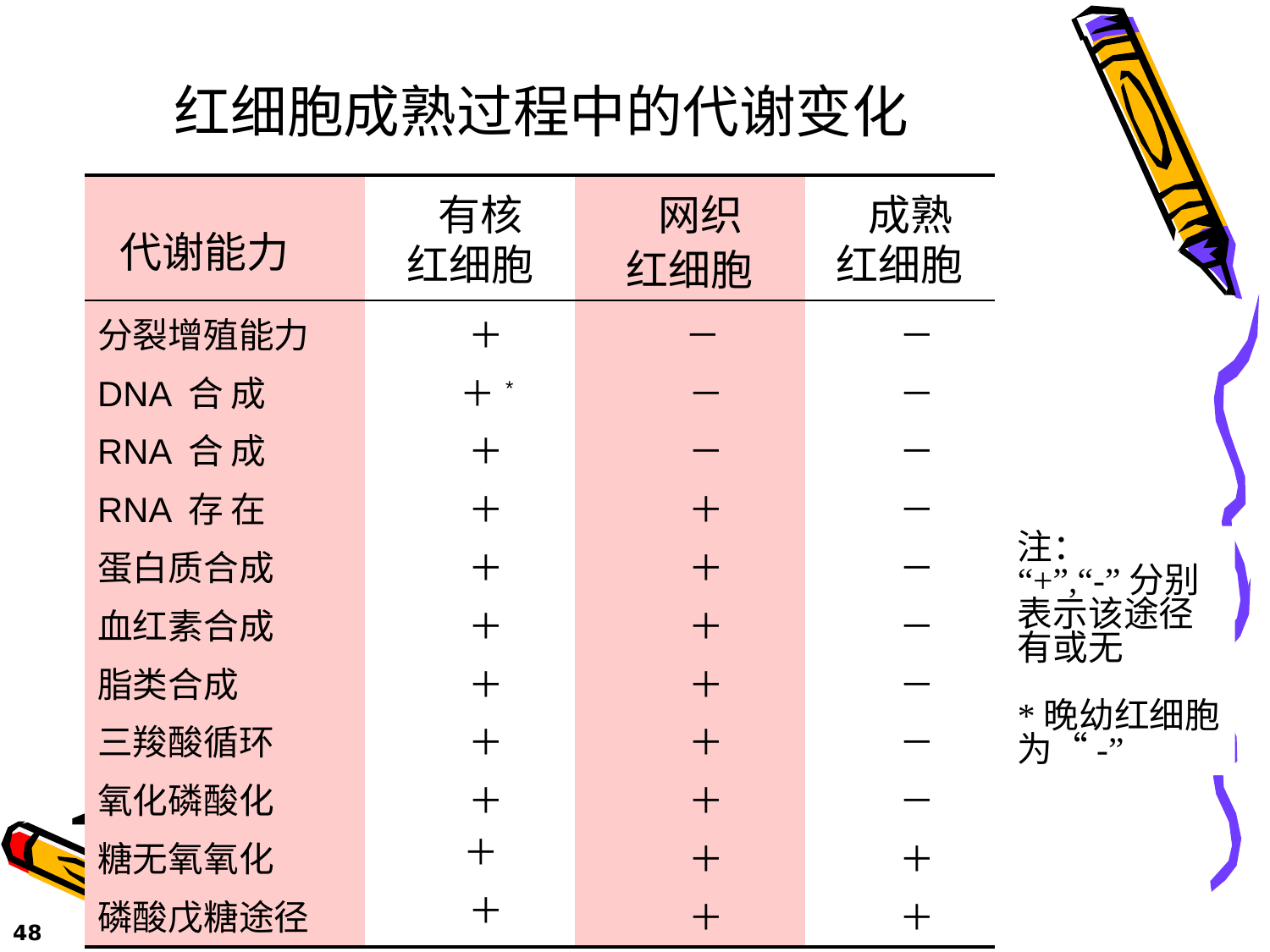

# 红细胞成熟过程中的代谢变化
| 代谢能力 | 有核 红细胞 | 网织 红细胞 | 成熟 红细胞 |
| --- | --- | --- | --- |
| 分裂增殖能力 DNA 合 成 RNA 合 成 RNA 存 在 蛋白质合成 血红素合成 脂类合成 三羧酸循环 氧化磷酸化 糖无氧氧化 磷酸戊糖途径 | ＋ ＋\* ＋ ＋ ＋ ＋ ＋ ＋ ＋ ＋ ＋ | － － － ＋ ＋ ＋ ＋ ＋ ＋ ＋ ＋ | － － － － － － － － － ＋ ＋ |
注：
“+”,“-”分别表示该途径有或无

*晚幼红细胞为“-”
48